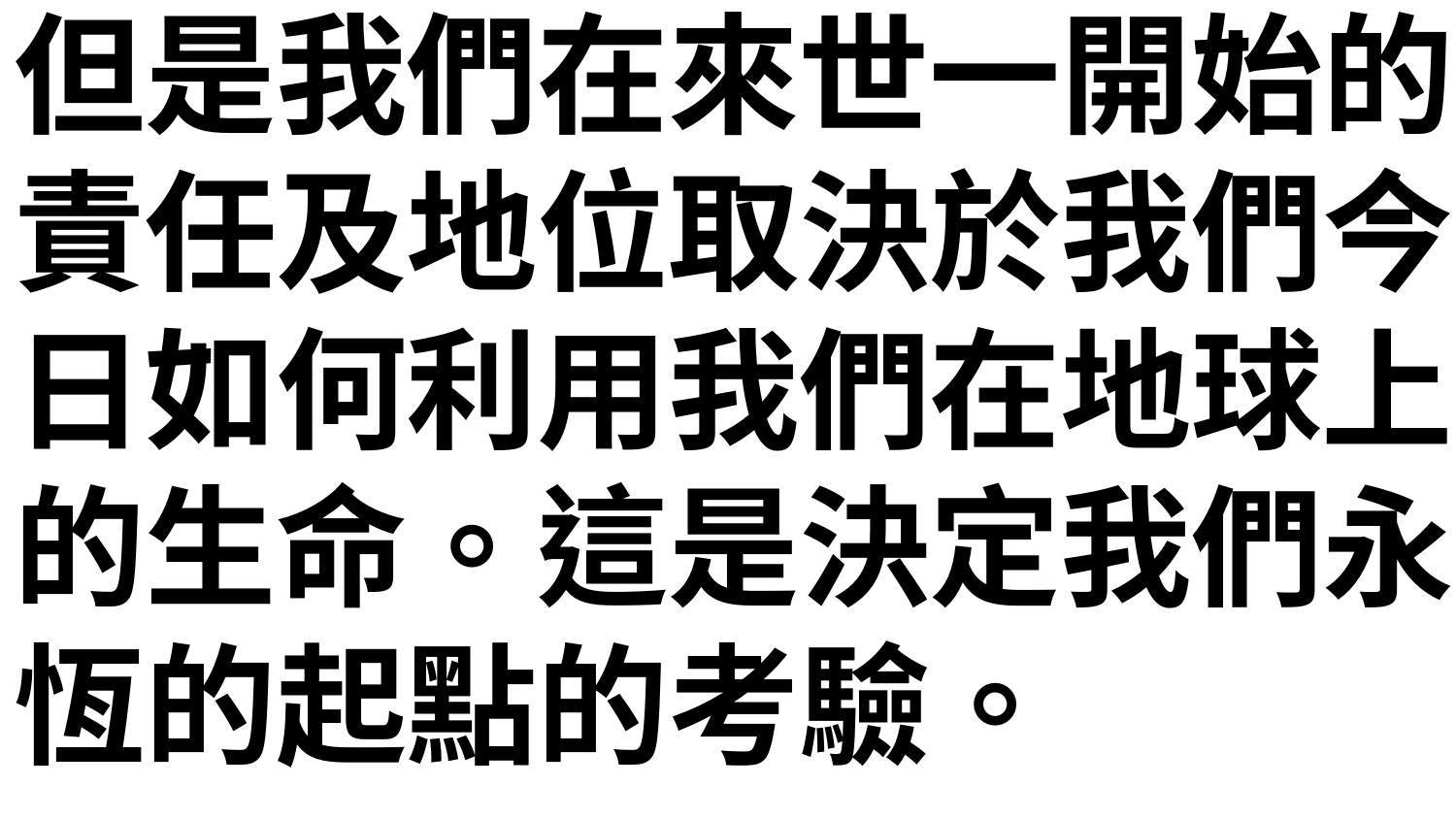

但是我們在來世一開始的責任及地位取決於我們今日如何利用我們在地球上的生命。這是決定我們永恆的起點的考驗。